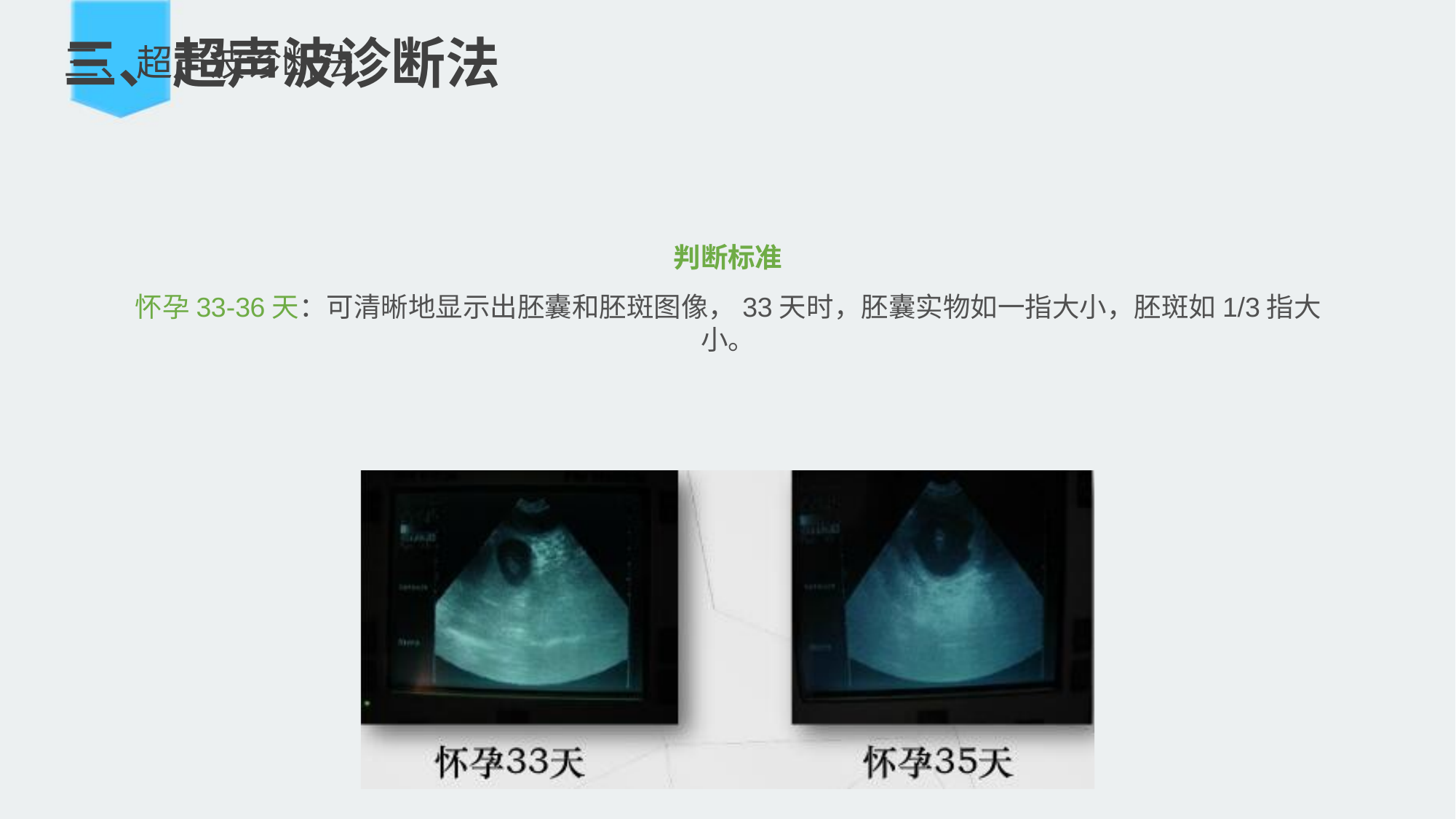

三、超声波诊断法
# 三、超声波诊断法
判断标准
怀孕33-36天：可清晰地显示出胚囊和胚斑图像，33天时，胚囊实物如一指大小，胚斑如1/3指大小。